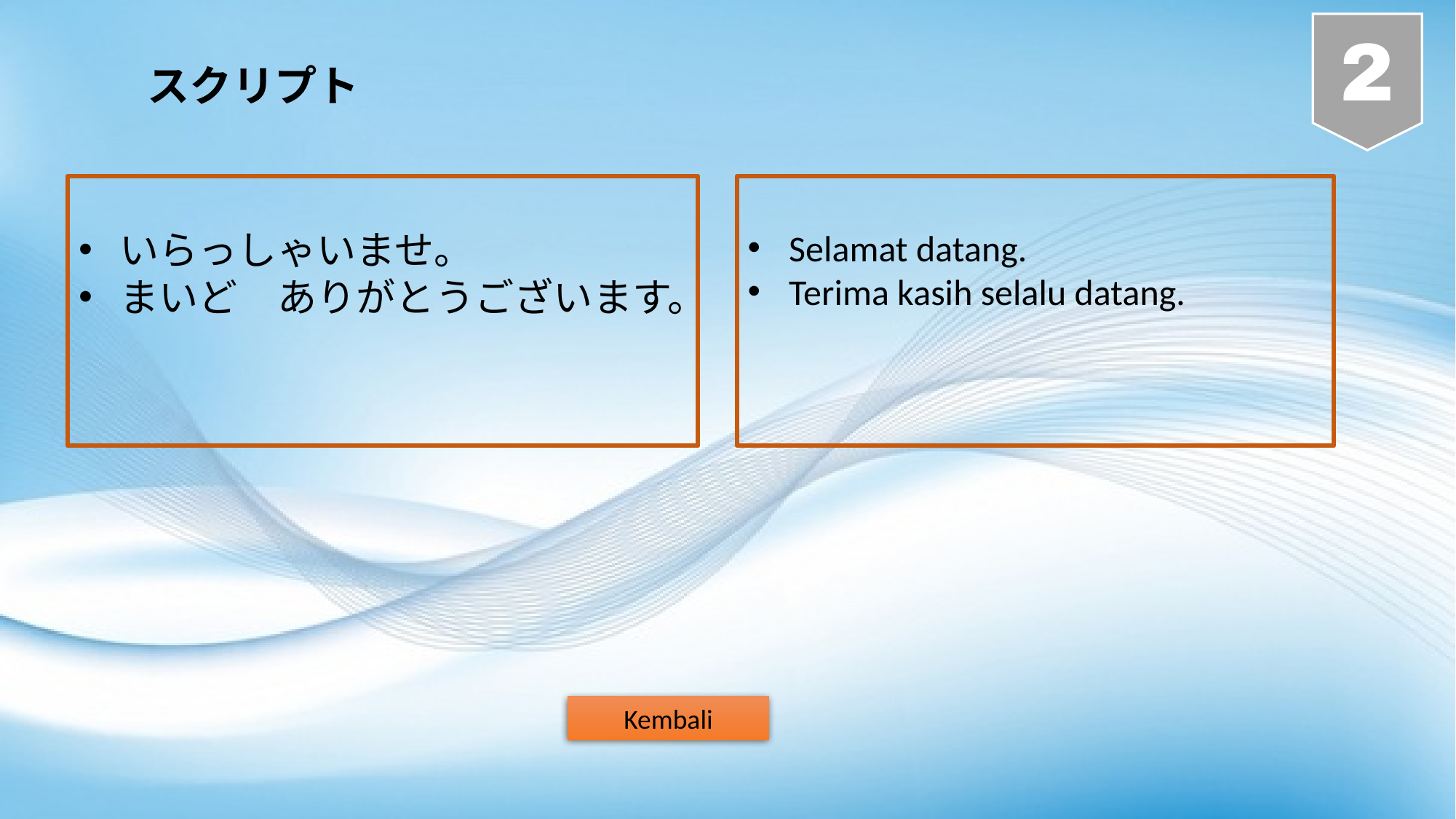

2
スクリプト

いらっしゃいませ。
まいど　ありがとうございます。

Selamat datang.
Terima kasih selalu datang.
Kembali